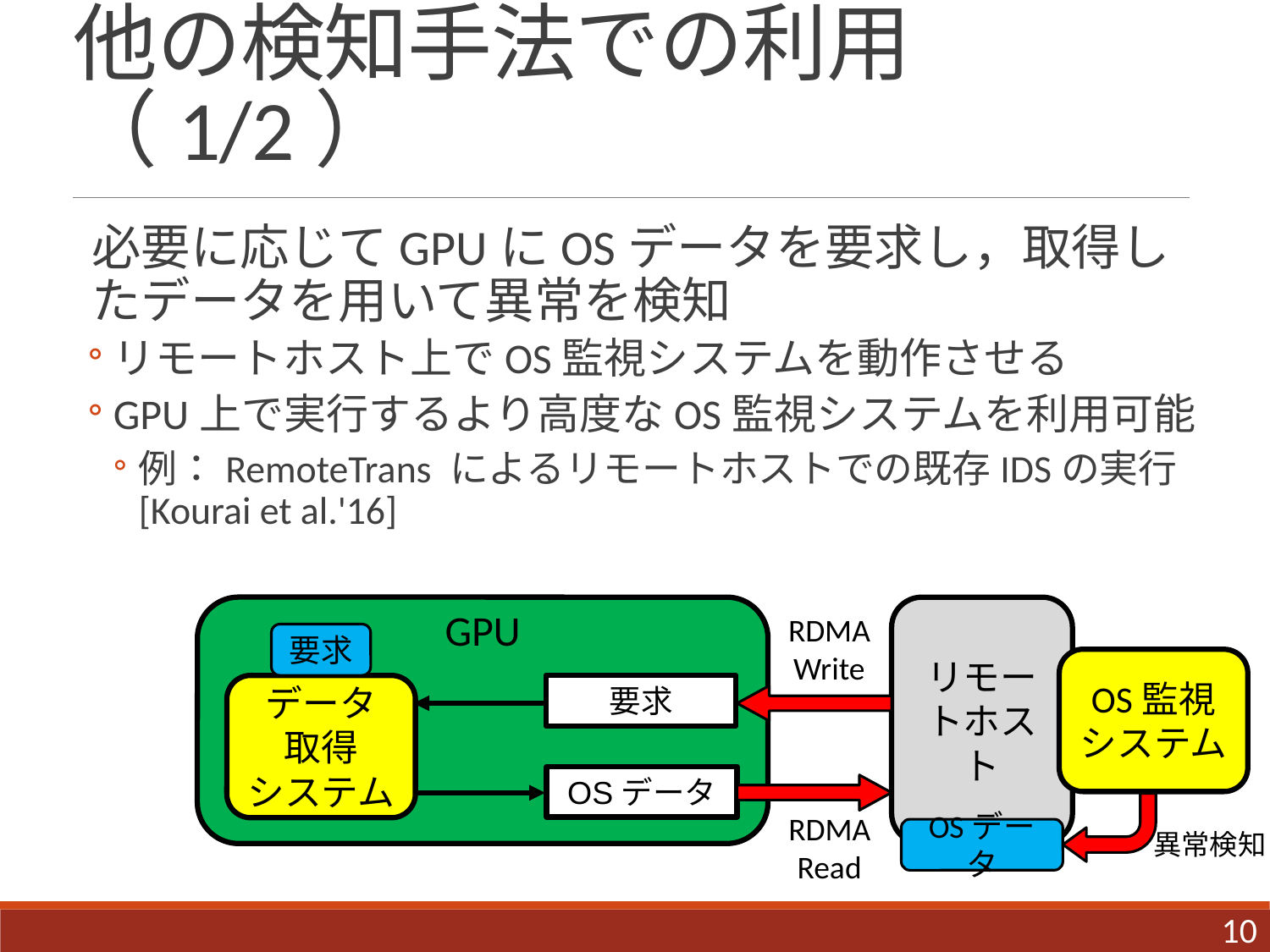

# 他の検知手法での利用（1/2）
必要に応じてGPUにOSデータを要求し，取得したデータを用いて異常を検知
リモートホスト上でOS監視システムを動作させる
GPU上で実行するより高度なOS監視システムを利用可能
例：RemoteTrans によるリモートホストでの既存IDSの実行 [Kourai et al.'16]
GPU
リモートホスト

RDMA Write
要求
OS監視
システム
データ
取得
システム
要求

OSデータ

RDMA Read
OSデータ
異常検知
10